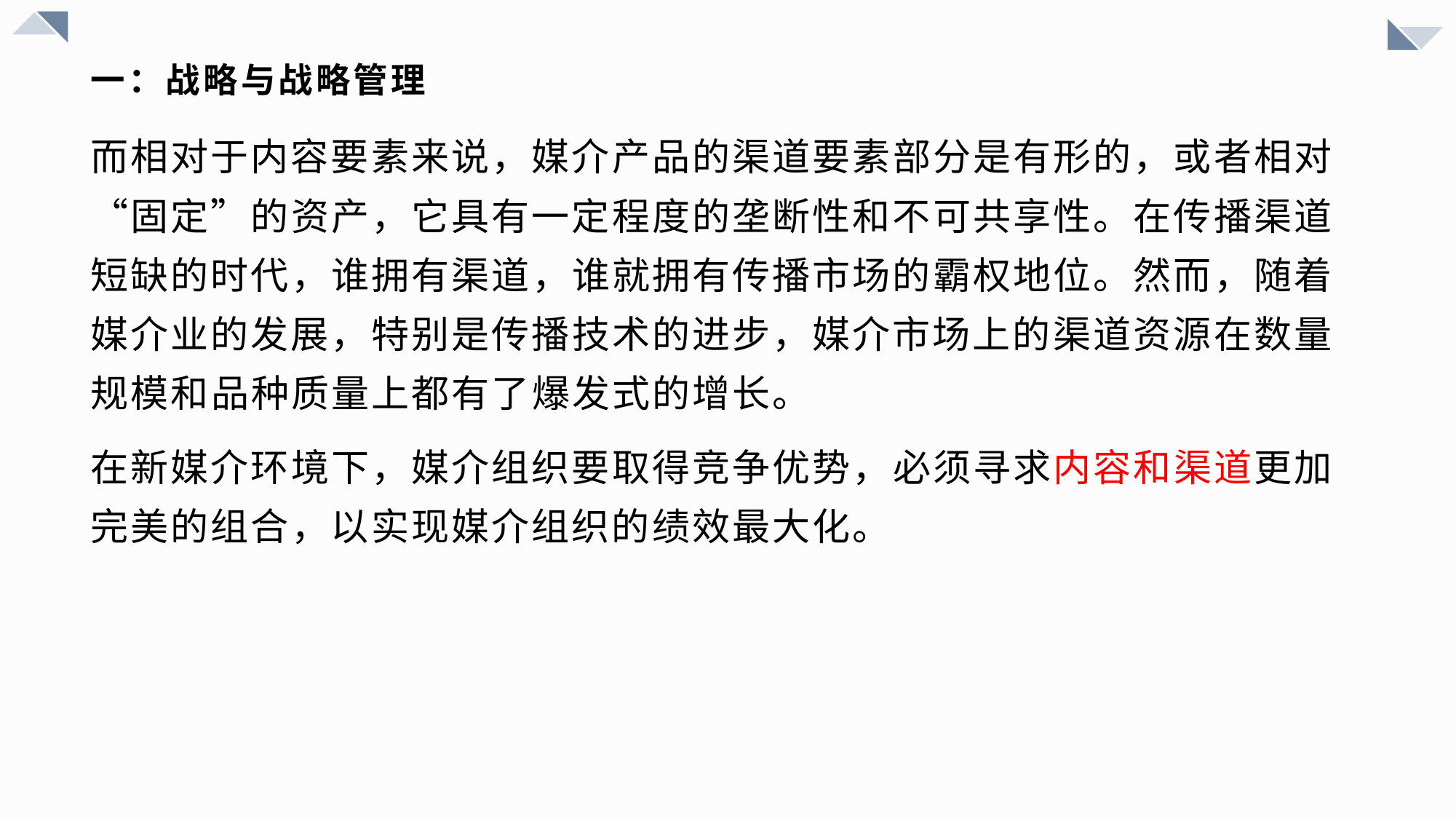

# 一：战略与战略管理
而相对于内容要素来说，媒介产品的渠道要素部分是有形的，或者相对“固定”的资产，它具有一定程度的垄断性和不可共享性。在传播渠道短缺的时代，谁拥有渠道，谁就拥有传播市场的霸权地位。然而，随着媒介业的发展，特别是传播技术的进步，媒介市场上的渠道资源在数量规模和品种质量上都有了爆发式的增长。
在新媒介环境下，媒介组织要取得竞争优势，必须寻求内容和渠道更加完美的组合，以实现媒介组织的绩效最大化。